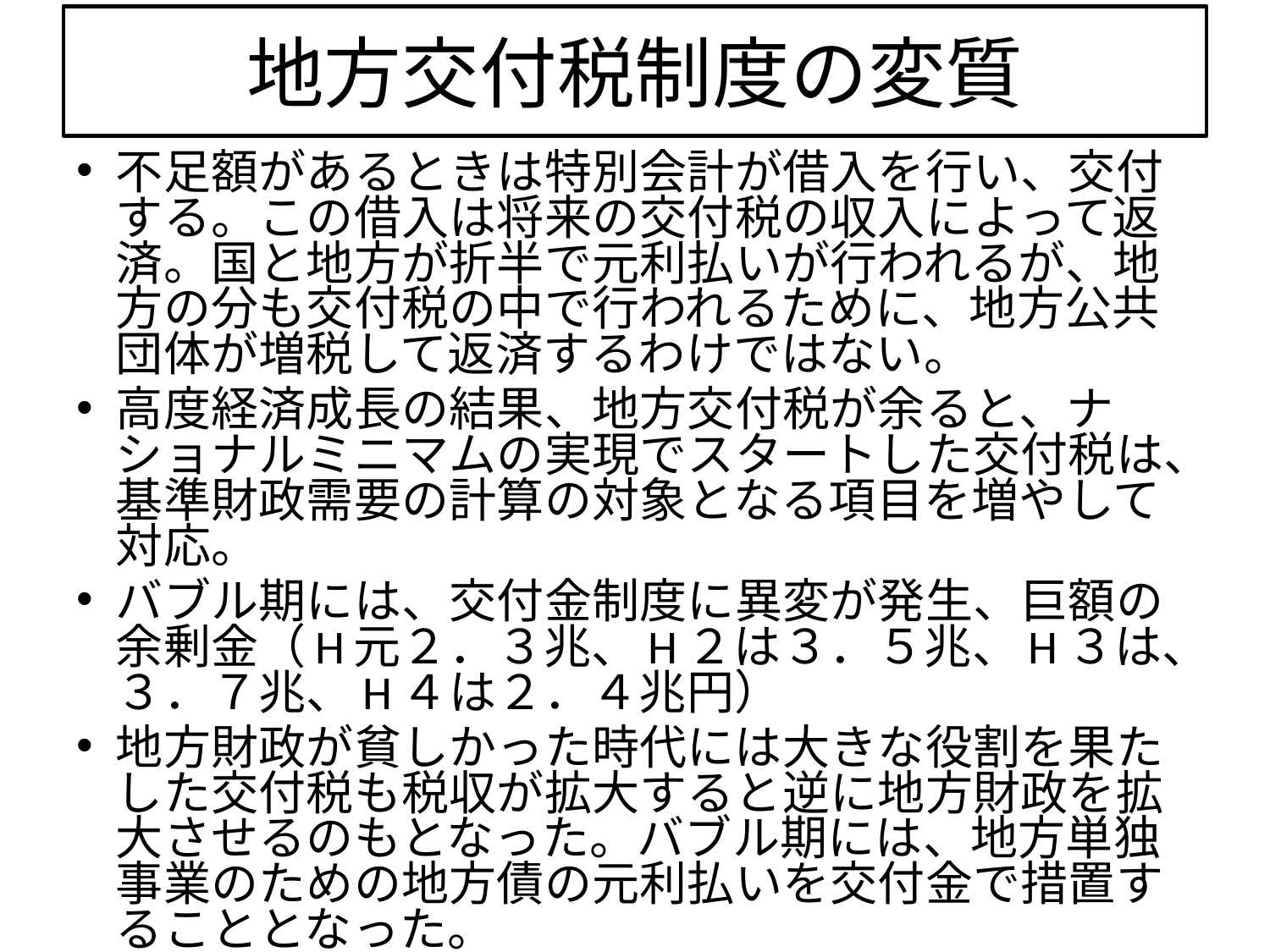

# 地方交付税制度の変質
不足額があるときは特別会計が借入を行い、交付する。この借入は将来の交付税の収入によって返済。国と地方が折半で元利払いが行われるが、地方の分も交付税の中で行われるために、地方公共団体が増税して返済するわけではない。
高度経済成長の結果、地方交付税が余ると、ナショナルミニマムの実現でスタートした交付税は、基準財政需要の計算の対象となる項目を増やして対応。
バブル期には、交付金制度に異変が発生、巨額の余剰金（H元２．３兆、H２は３．５兆、H３は、３．７兆、H４は２．４兆円）
地方財政が貧しかった時代には大きな役割を果たした交付税も税収が拡大すると逆に地方財政を拡大させるのもとなった。バブル期には、地方単独事業のための地方債の元利払いを交付金で措置することとなった。